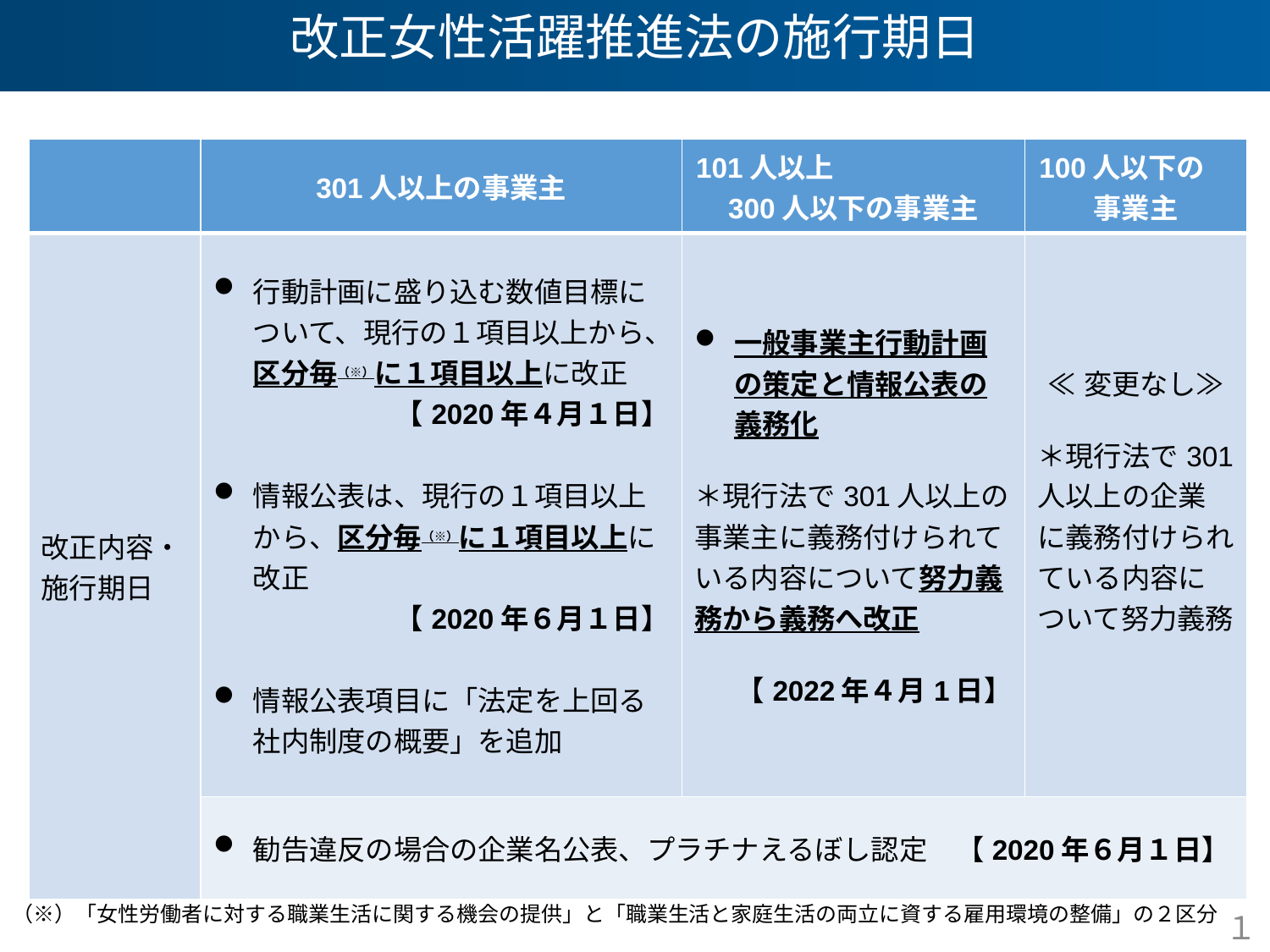

改正女性活躍推進法の施行期日
|  | 301人以上の事業主 | 101人以上　　　　　　300人以下の事業主 | 100人以下の　事業主 |
| --- | --- | --- | --- |
| 改正内容・施行期日 | 行動計画に盛り込む数値目標について、現行の１項目以上から、区分毎（※）に１項目以上に改正 【2020年４月１日】 情報公表は、現行の１項目以上から、区分毎（※）に１項目以上に改正 【2020年６月１日】 情報公表項目に「法定を上回る社内制度の概要」を追加 | 一般事業主行動計画の策定と情報公表の義務化 ＊現行法で301人以上の事業主に義務付けられている内容について努力義務から義務へ改正 【2022年４月1日】 | ≪変更なし≫ ＊現行法で301人以上の企業に義務付けられている内容について努力義務 |
|  | 勧告違反の場合の企業名公表、プラチナえるぼし認定　【2020年６月１日】 |  |  |
（※）「女性労働者に対する職業生活に関する機会の提供」と「職業生活と家庭生活の両立に資する雇用環境の整備」の２区分
１